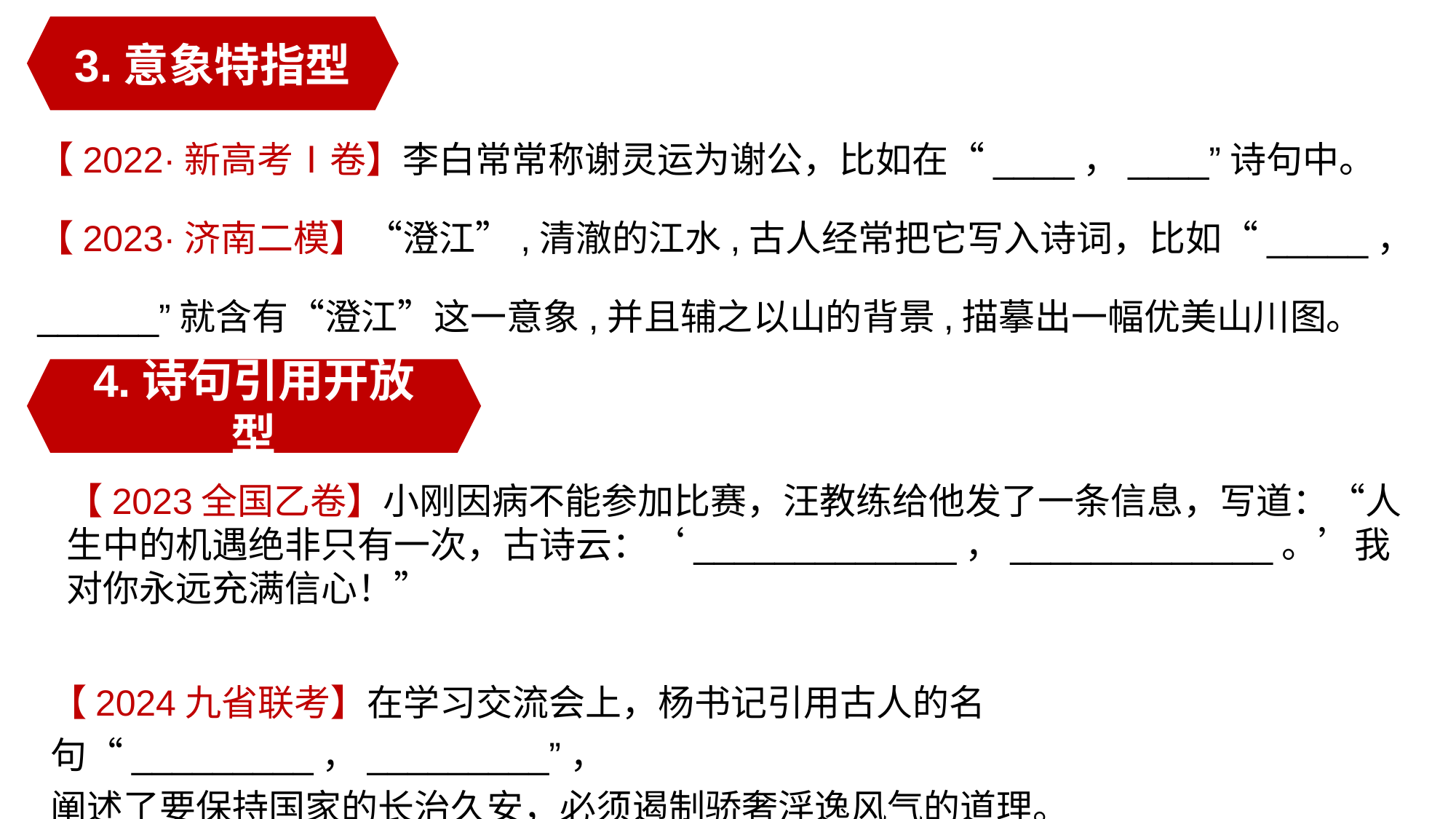

3.意象特指型
【2022·新高考Ⅰ卷】李白常常称谢灵运为谢公，比如在“____，____”诗句中。
【2023·济南二模】“澄江”,清澈的江水,古人经常把它写入诗词，比如“_____，______”就含有“澄江”这一意象,并且辅之以山的背景,描摹出一幅优美山川图。
4.诗句引用开放型
【2023全国乙卷】小刚因病不能参加比赛，汪教练给他发了一条信息，写道：“人生中的机遇绝非只有一次，古诗云：‘_____________，_____________。’我对你永远充满信心！”
【2024九省联考】在学习交流会上，杨书记引用古人的名句“_________，_________”，
阐述了要保持国家的长治久安，必须遏制骄奢淫逸风气的道理。